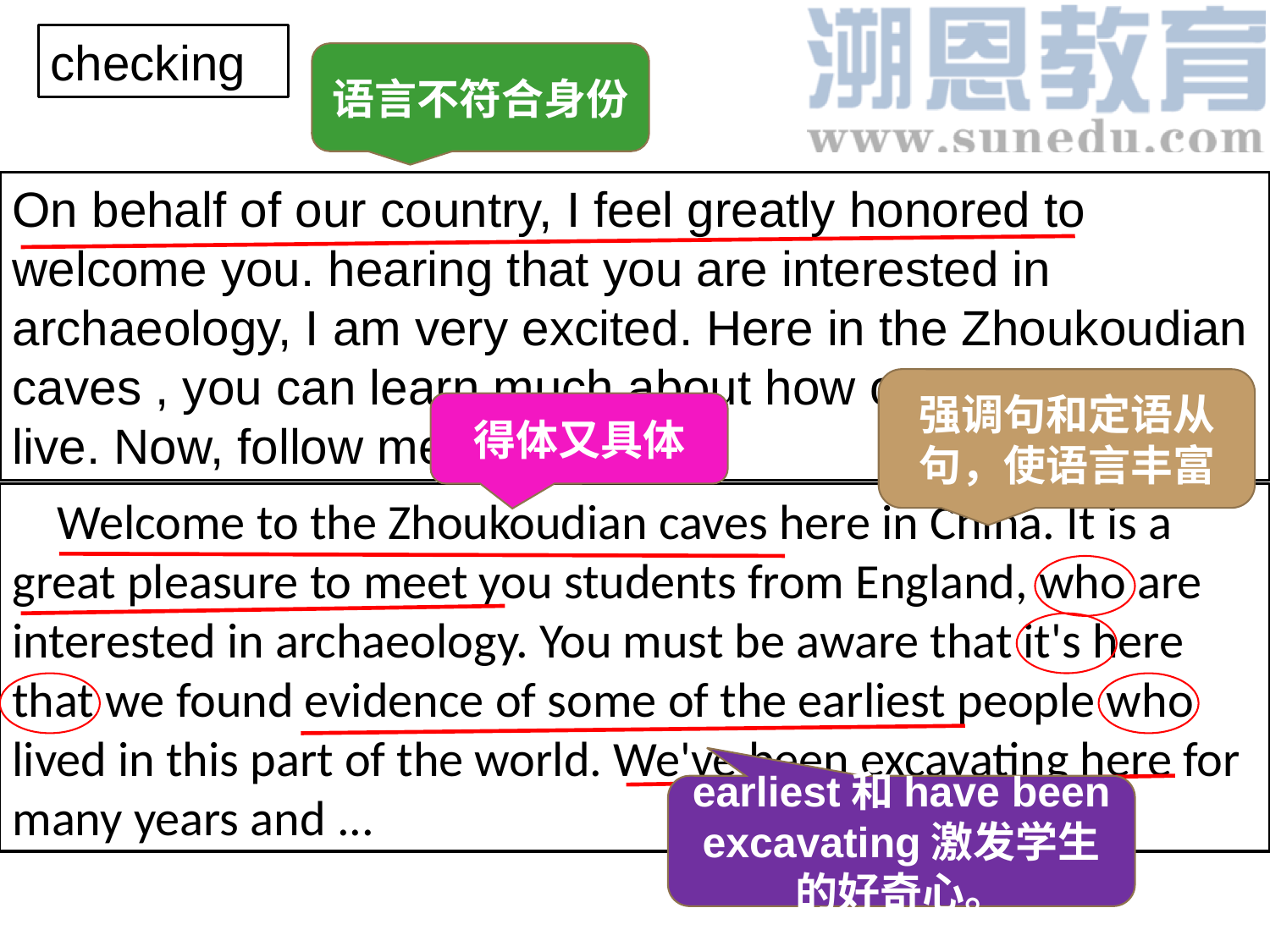

checking
语言不符合身份
On behalf of our country, I feel greatly honored to welcome you. hearing that you are interested in archaeology, I am very excited. Here in the Zhoukoudian caves , you can learn much about how our ancestors live. Now, follow me.
强调句和定语从句，使语言丰富
得体又具体
    Welcome to the Zhoukoudian caves here in China. It is a great pleasure to meet you students from England, who are interested in archaeology. You must be aware that it's here that we found evidence of some of the earliest people who lived in this part of the world. We've been excavating here for many years and ...

earliest和have been excavating激发学生的好奇心。